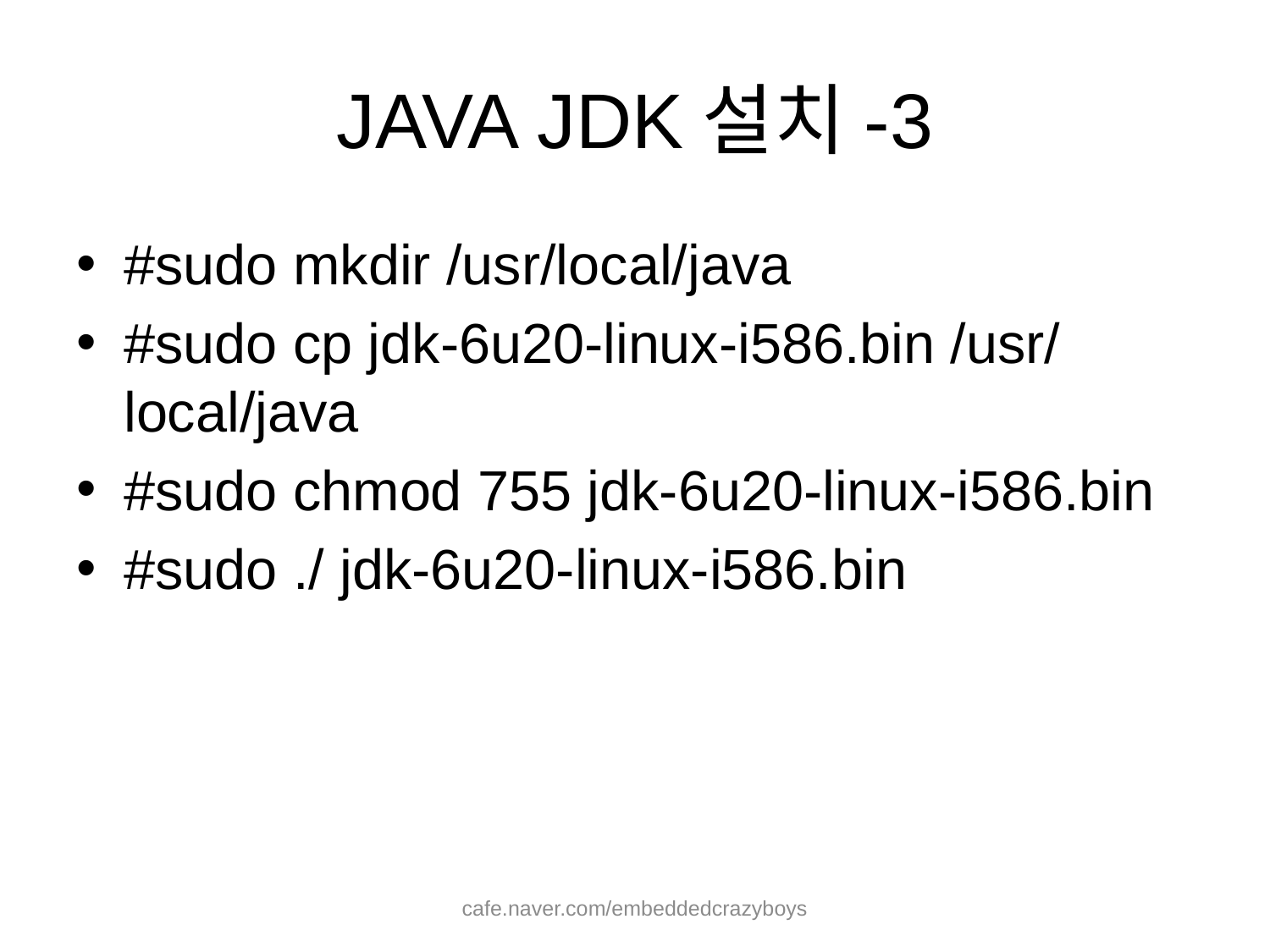

# JAVA JDK설치-3
#sudo mkdir /usr/local/java
#sudo cp jdk-6u20-linux-i586.bin /usr/local/java
#sudo chmod 755 jdk-6u20-linux-i586.bin
#sudo ./ jdk-6u20-linux-i586.bin

cafe.naver.com/embeddedcrazyboys